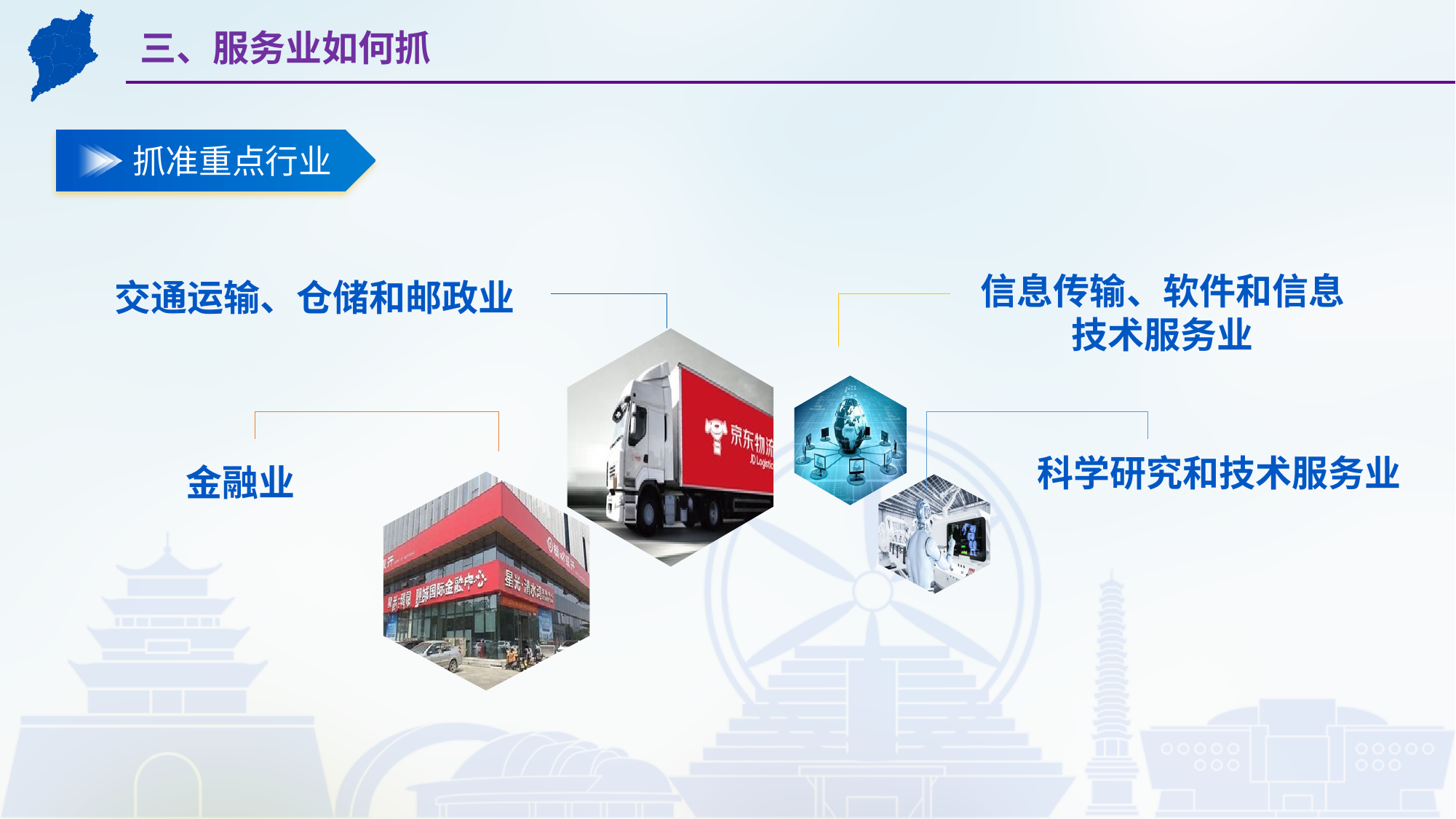

三、服务业如何抓

抓准重点行业

信息传输、软件和信息技术服务业
交通运输、仓储和邮政业

科学研究和技术服务业
金融业